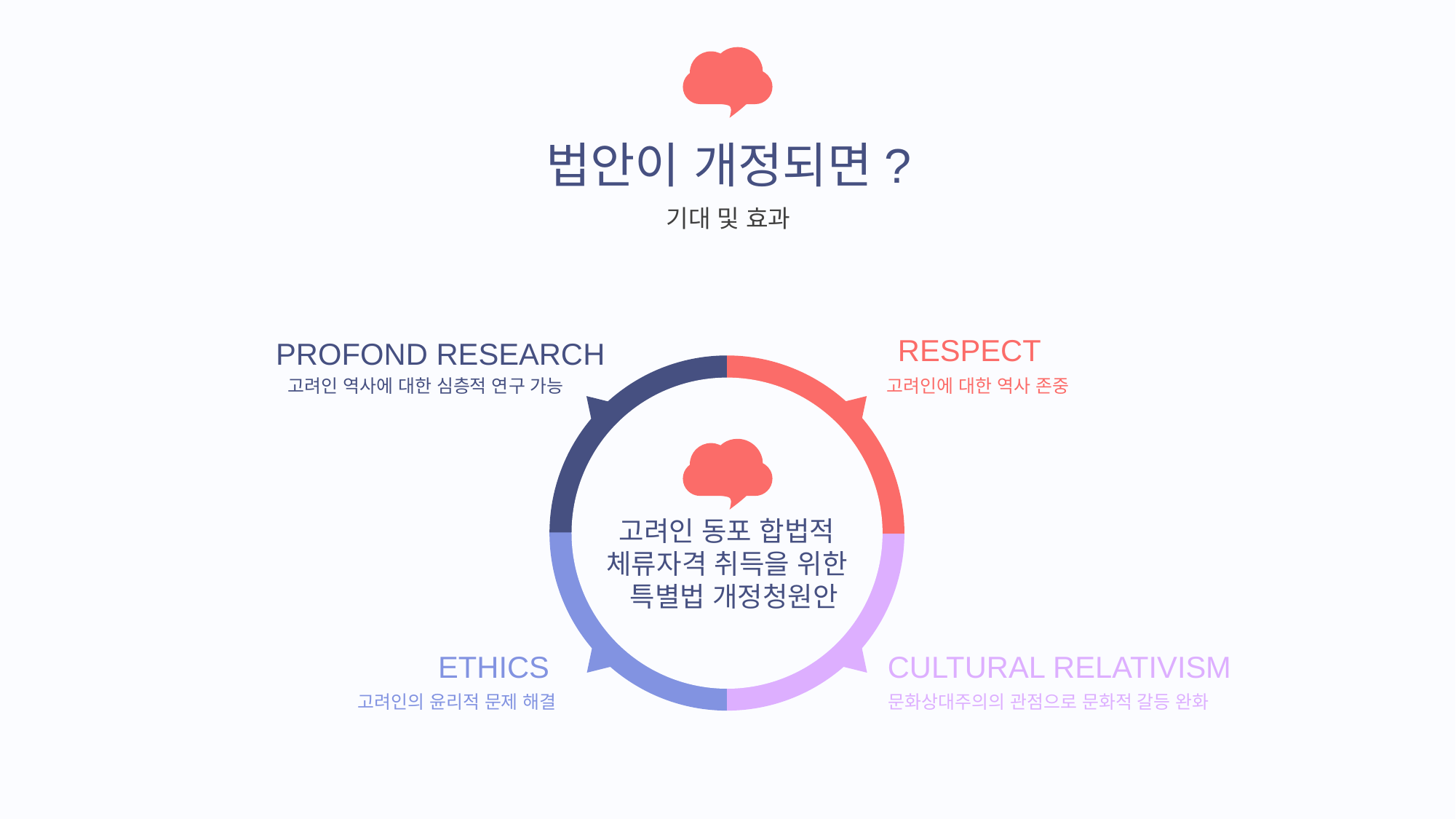

질문.
법안이 개정되면?
기대 및 효과
RESPECT
PROFOND RESEARCH

고려인 역사에 대한 심층적 연구 가능
고려인에 대한 역사 존중

효과
고려인 동포 합법적 체류자격 취득을 위한
 특별법 개정청원안
ETHICS
CULTURAL RELATIVISM
고려인의 윤리적 문제 해결
문화상대주의의 관점으로 문화적 갈등 완화